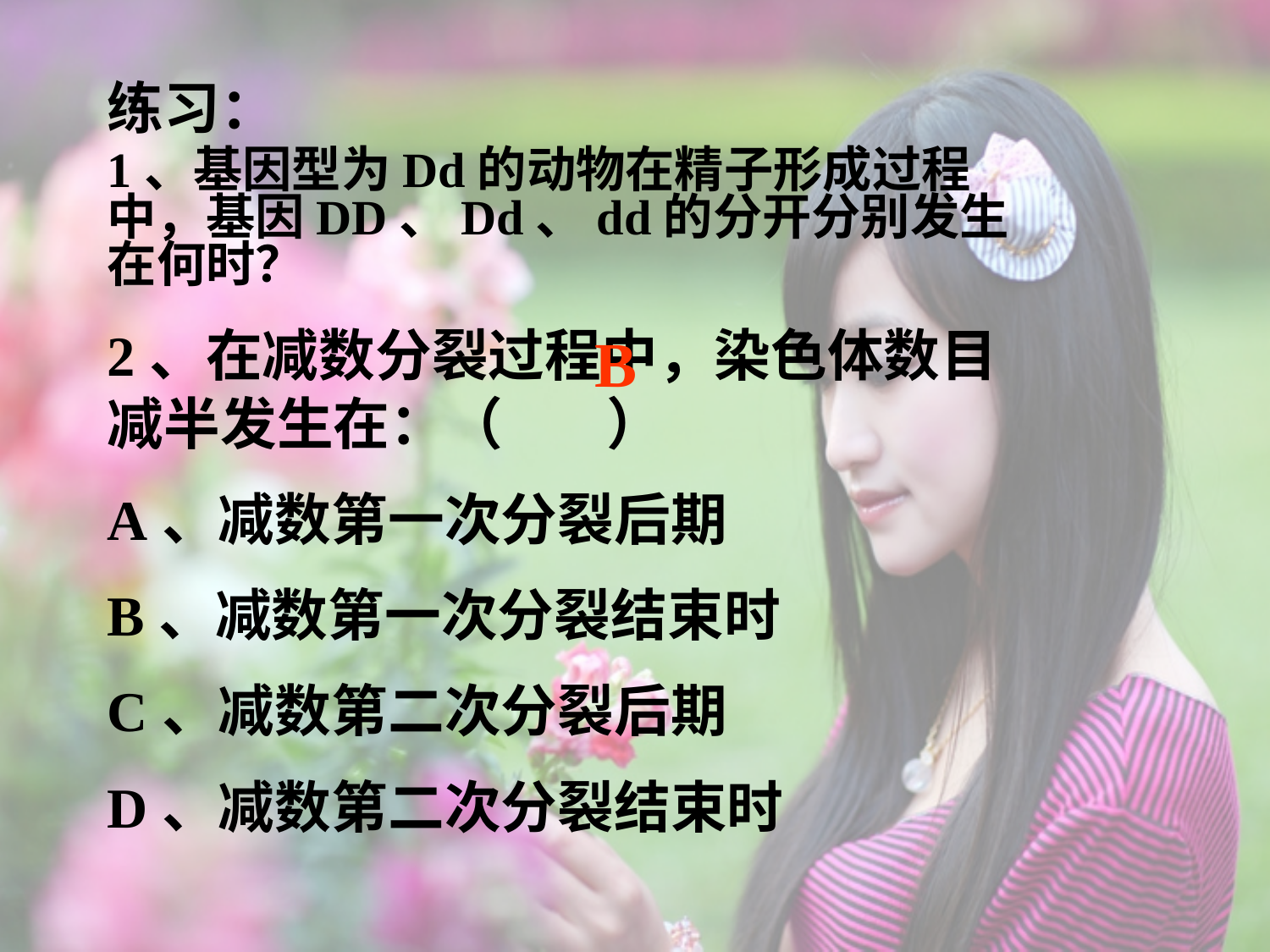

练习：
1、基因型为Dd的动物在精子形成过程中，基因DD、Dd、dd的分开分别发生在何时？
2、在减数分裂过程中，染色体数目减半发生在：（        ）
A、减数第一次分裂后期
B、减数第一次分裂结束时
C、减数第二次分裂后期
D、减数第二次分裂结束时
B